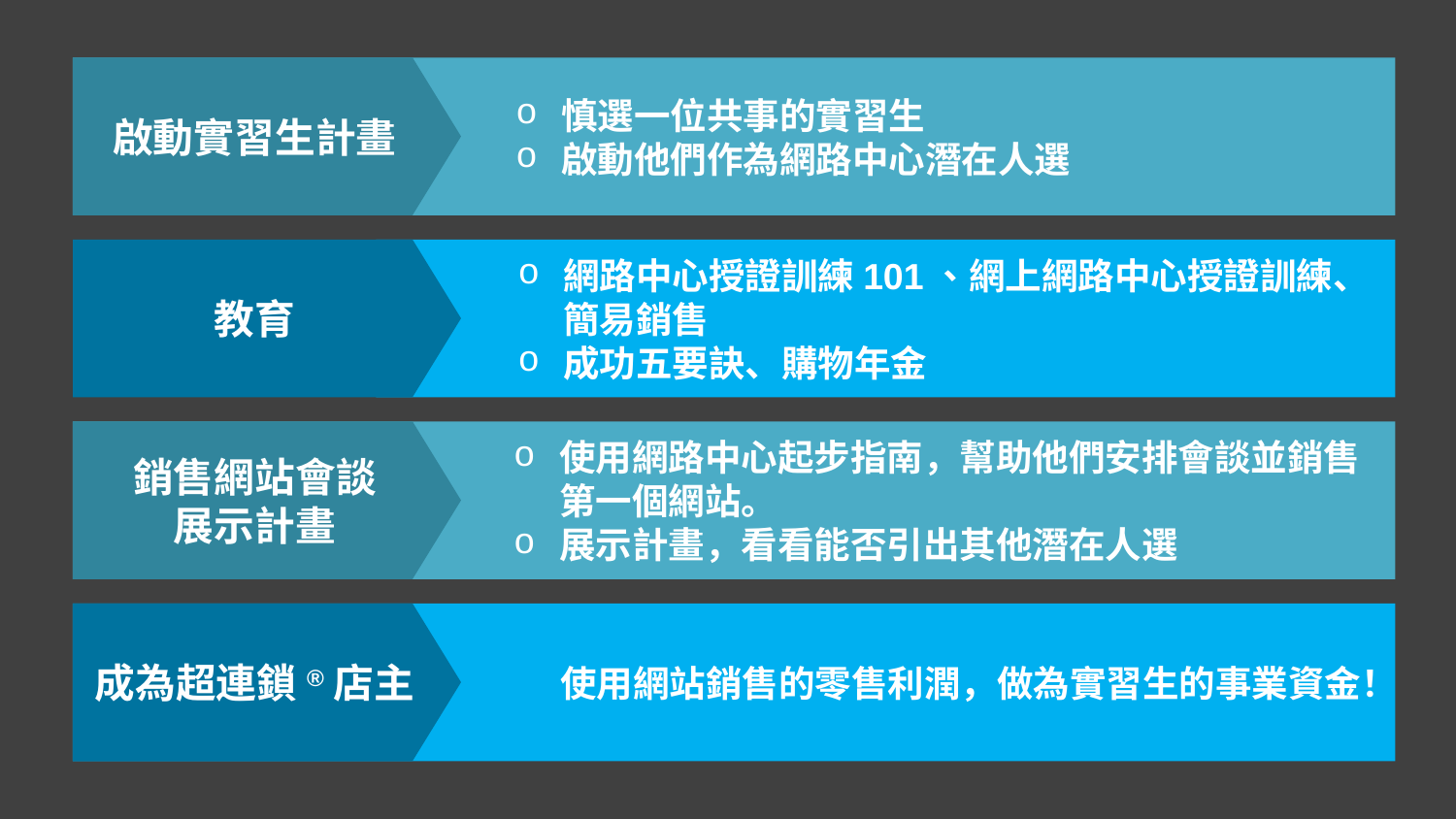

慎選一位共事的實習生
啟動他們作為網路中心潛在人選
啟動實習生計畫
教育
網路中心授證訓練101、網上網路中心授證訓練、簡易銷售
成功五要訣、購物年金
使用網路中心起步指南，幫助他們安排會談並銷售第一個網站。
展示計畫，看看能否引出其他潛在人選
銷售網站會談
展示計畫
使用網站銷售的零售利潤，做為實習生的事業資金！
成為超連鎖®店主